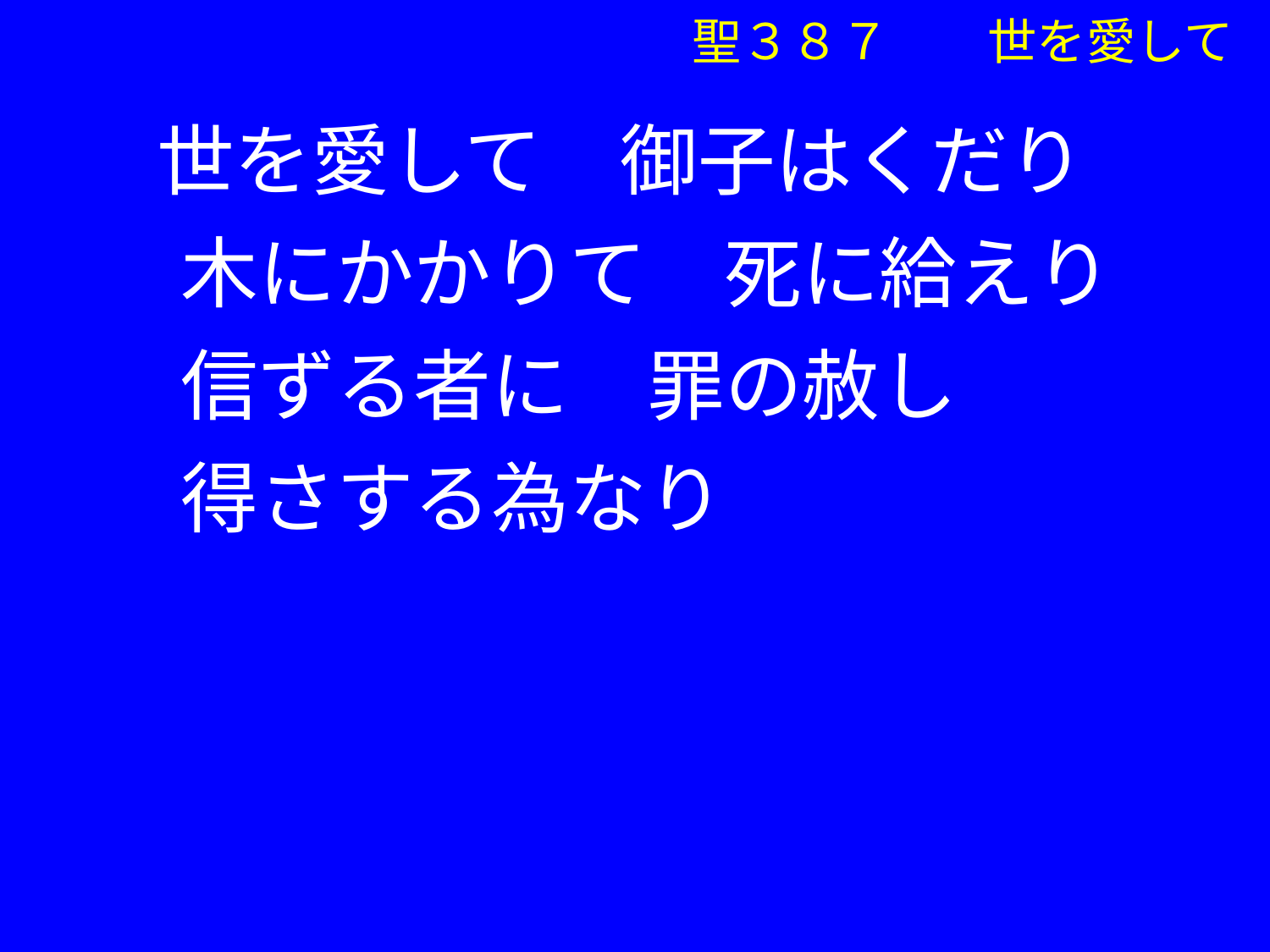

世を愛して　御子はくだり
　木にかかりて　死に給えり
　信ずる者に　罪の赦し
　得さする為なり
聖３８７　　世を愛して